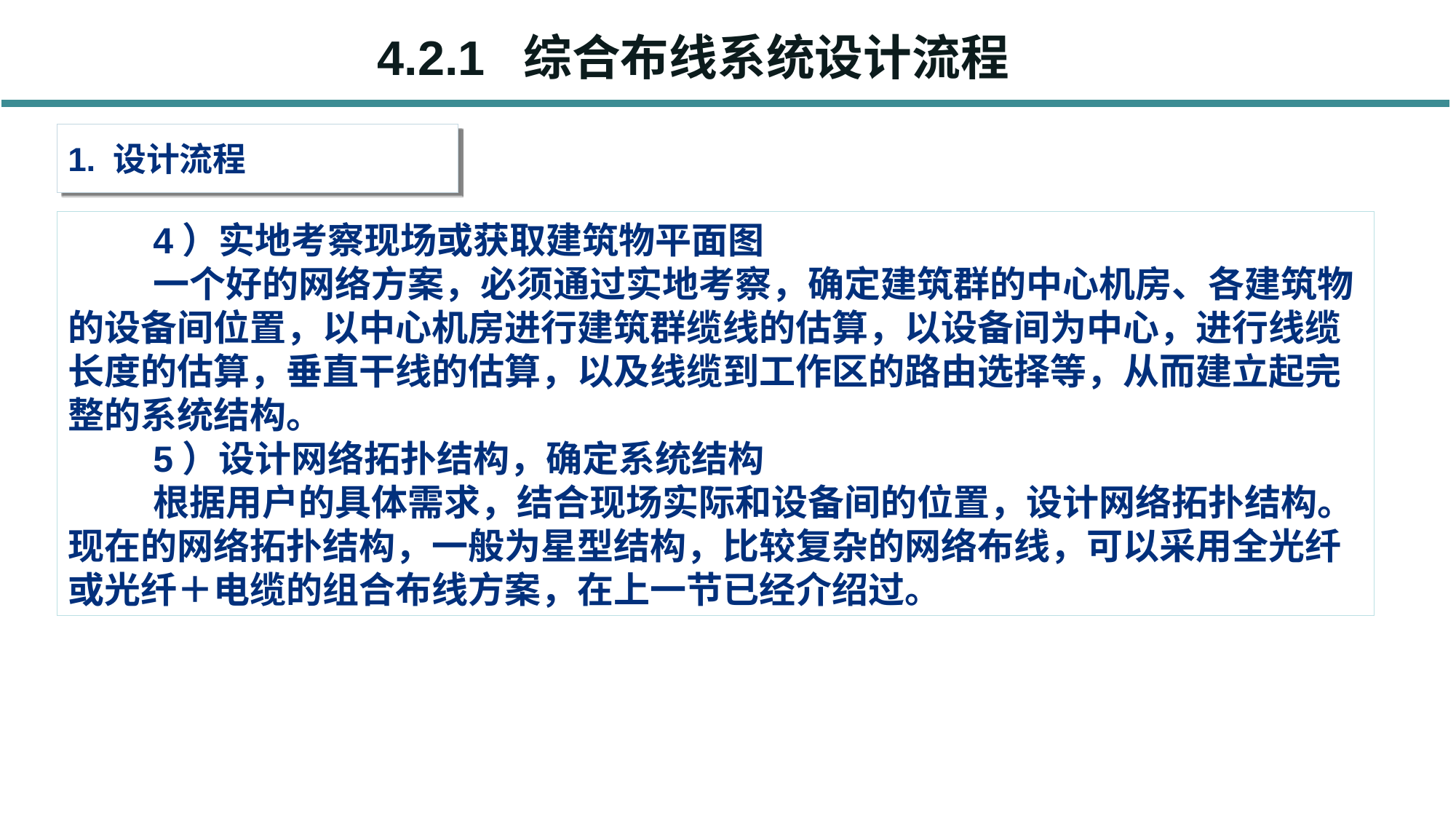

4.2.1  综合布线系统设计流程
1. 设计流程
4）实地考察现场或获取建筑物平面图
一个好的网络方案，必须通过实地考察，确定建筑群的中心机房、各建筑物的设备间位置，以中心机房进行建筑群缆线的估算，以设备间为中心，进行线缆长度的估算，垂直干线的估算，以及线缆到工作区的路由选择等，从而建立起完整的系统结构。
5）设计网络拓扑结构，确定系统结构
根据用户的具体需求，结合现场实际和设备间的位置，设计网络拓扑结构。现在的网络拓扑结构，一般为星型结构，比较复杂的网络布线，可以采用全光纤或光纤＋电缆的组合布线方案，在上一节已经介绍过。